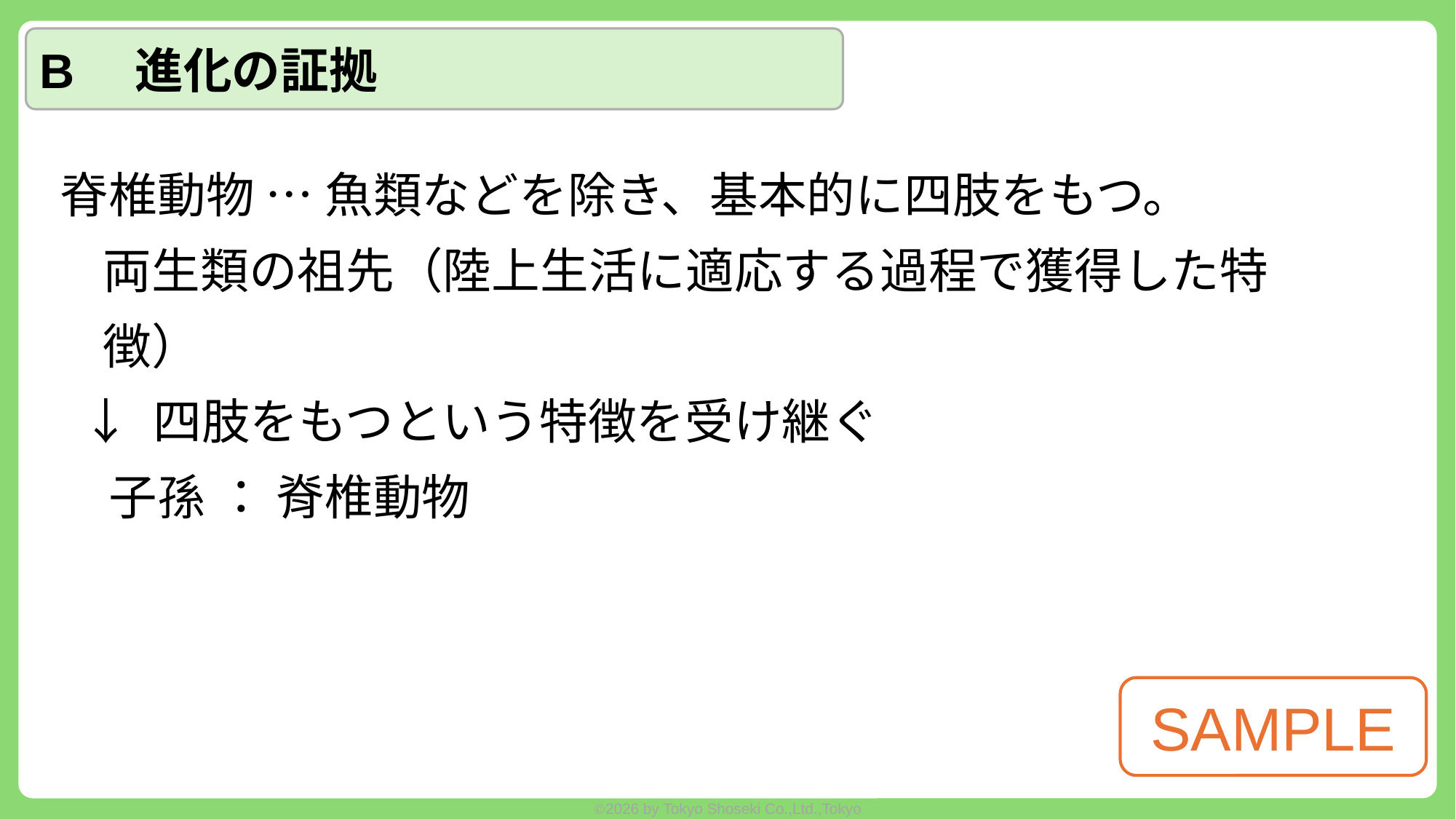

B　進化の証拠
脊椎動物 … 魚類などを除き、基本的に四肢をもつ。
両生類の祖先（陸上生活に適応する過程で獲得した特徴）
↓ 四肢をもつという特徴を受け継ぐ
　子孫 ： 脊椎動物